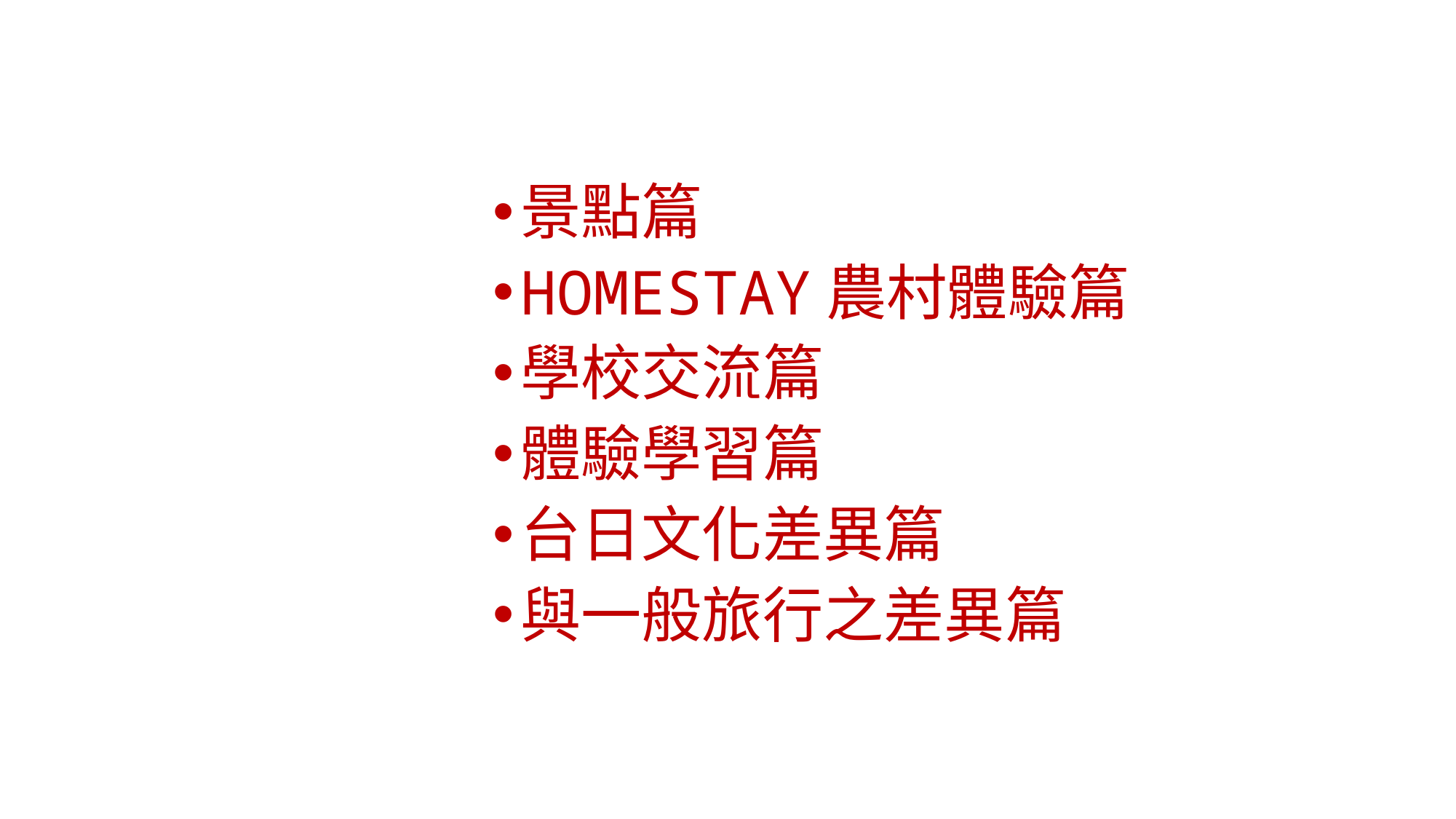

景點篇
HOMESTAY農村體驗篇
學校交流篇
體驗學習篇
台日文化差異篇
與一般旅行之差異篇